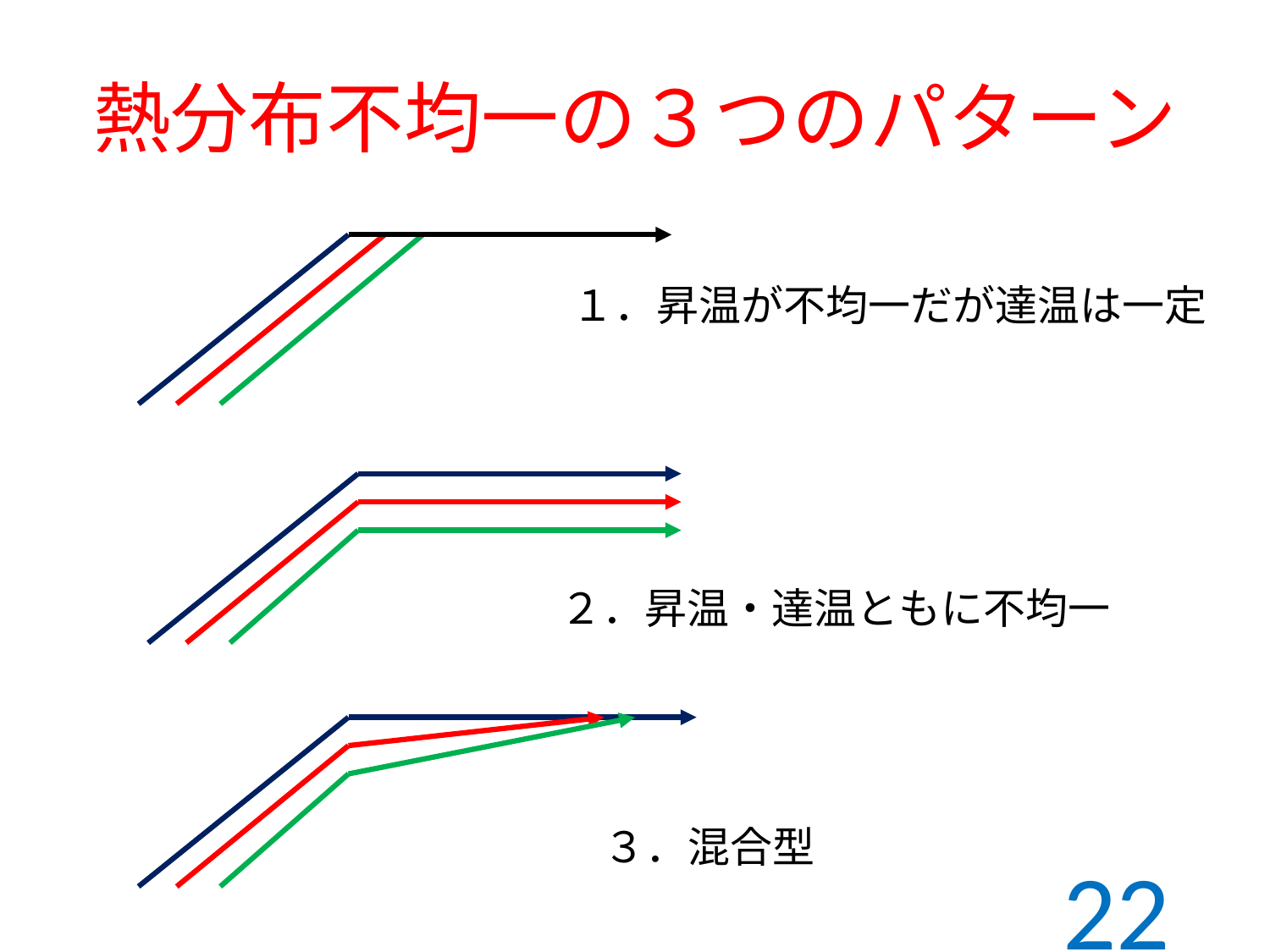

# 熱分布不均一の３つのパターン
１．昇温が不均一だが達温は一定
２．昇温・達温ともに不均一
３．混合型
22